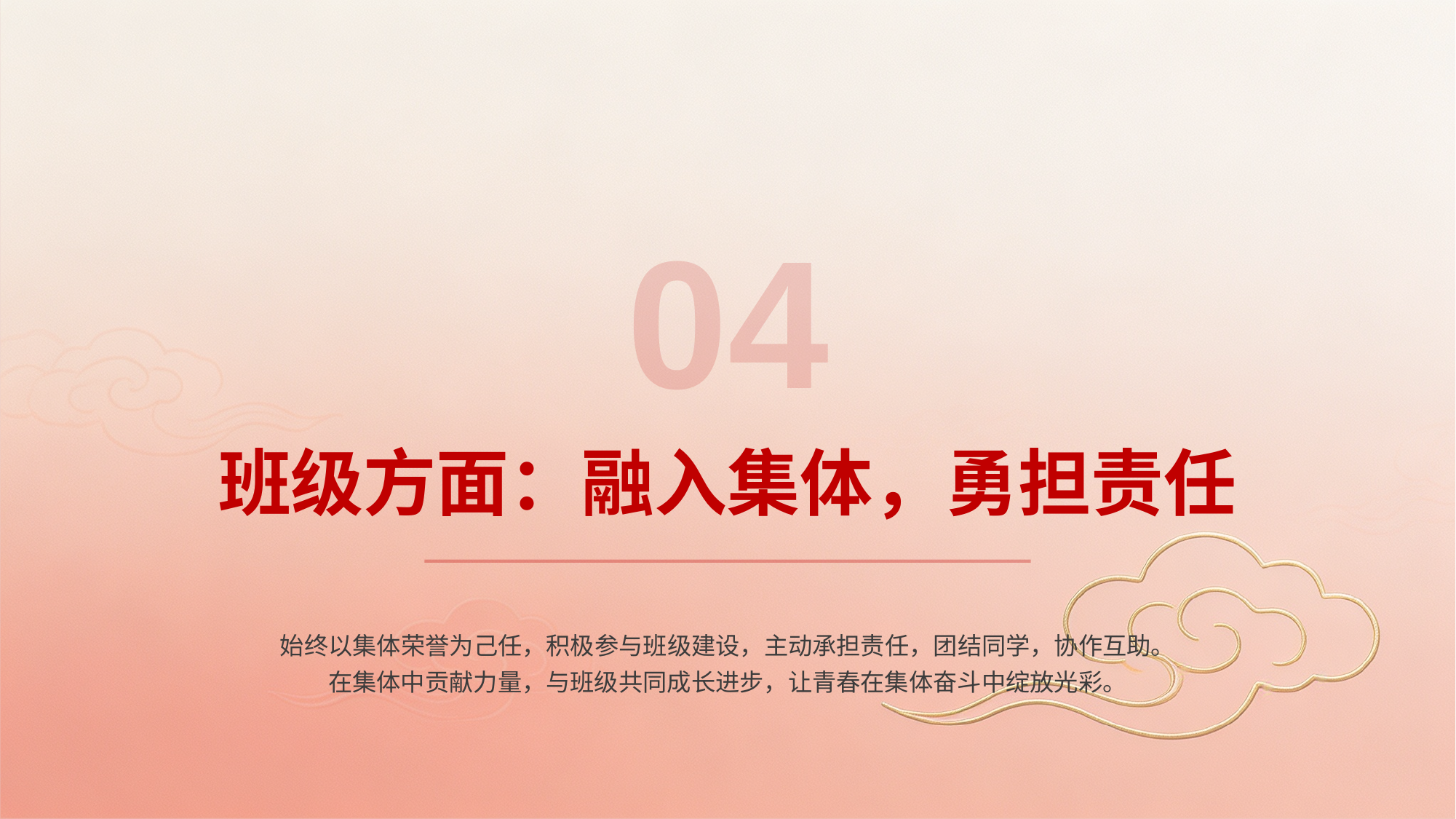

04
班级方面：融入集体，勇担责任
始终以集体荣誉为己任，积极参与班级建设，主动承担责任，团结同学，协作互助。
在集体中贡献力量，与班级共同成长进步，让青春在集体奋斗中绽放光彩。